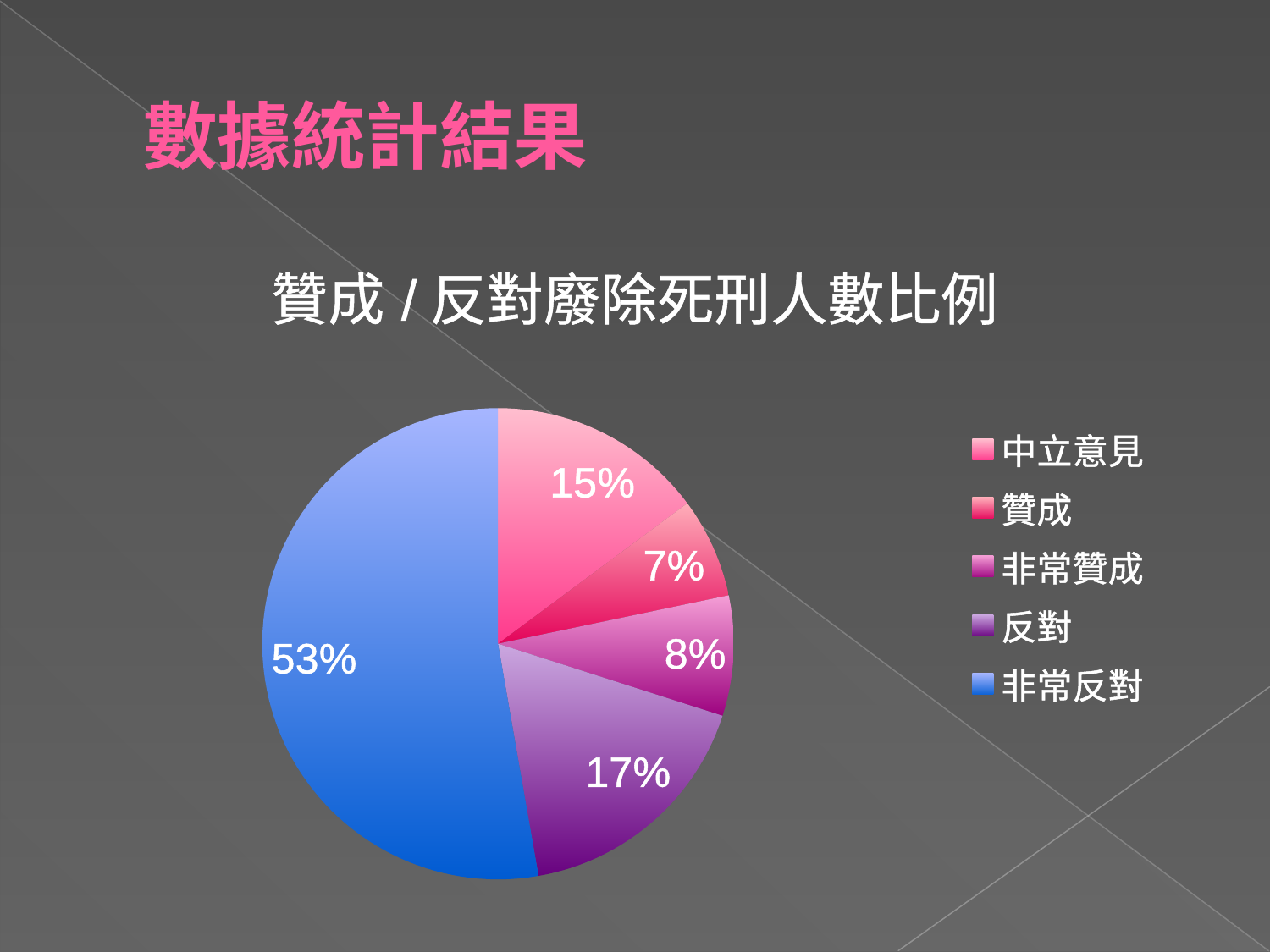

# 數據統計結果

### Chart: 贊成/反對廢除死刑人數比例

| Category |  |
|---|---|
| 中立意見 | 54.0 |
| 贊成 | 25.0 |
| 非常贊成 | 30.0 |
| 反對 | 63.0 |
| 非常反對 | 192.0 |